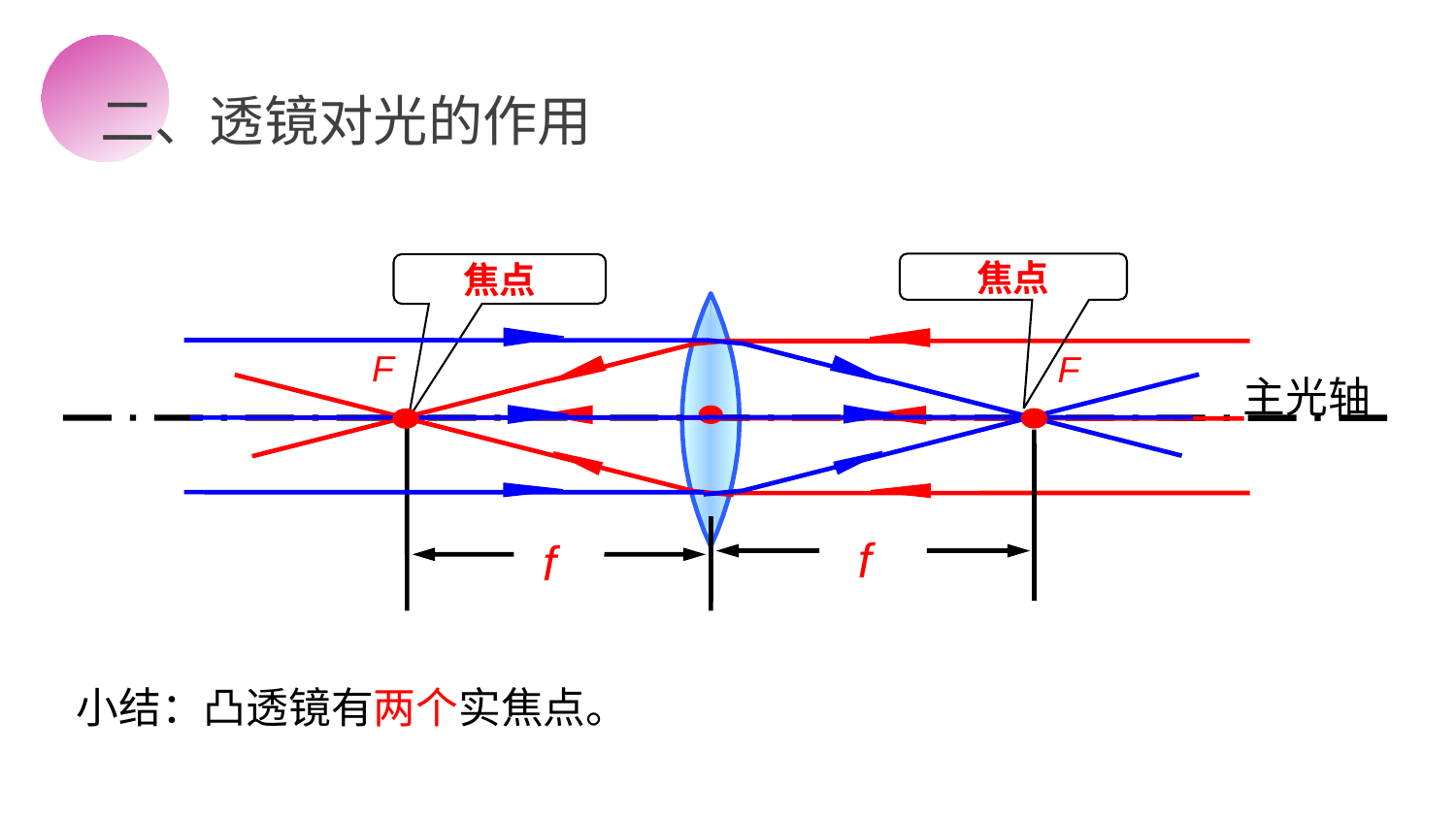

二、透镜对光的作用
焦点
焦点

F
F
主光轴

f

f

小结：凸透镜有两个实焦点。